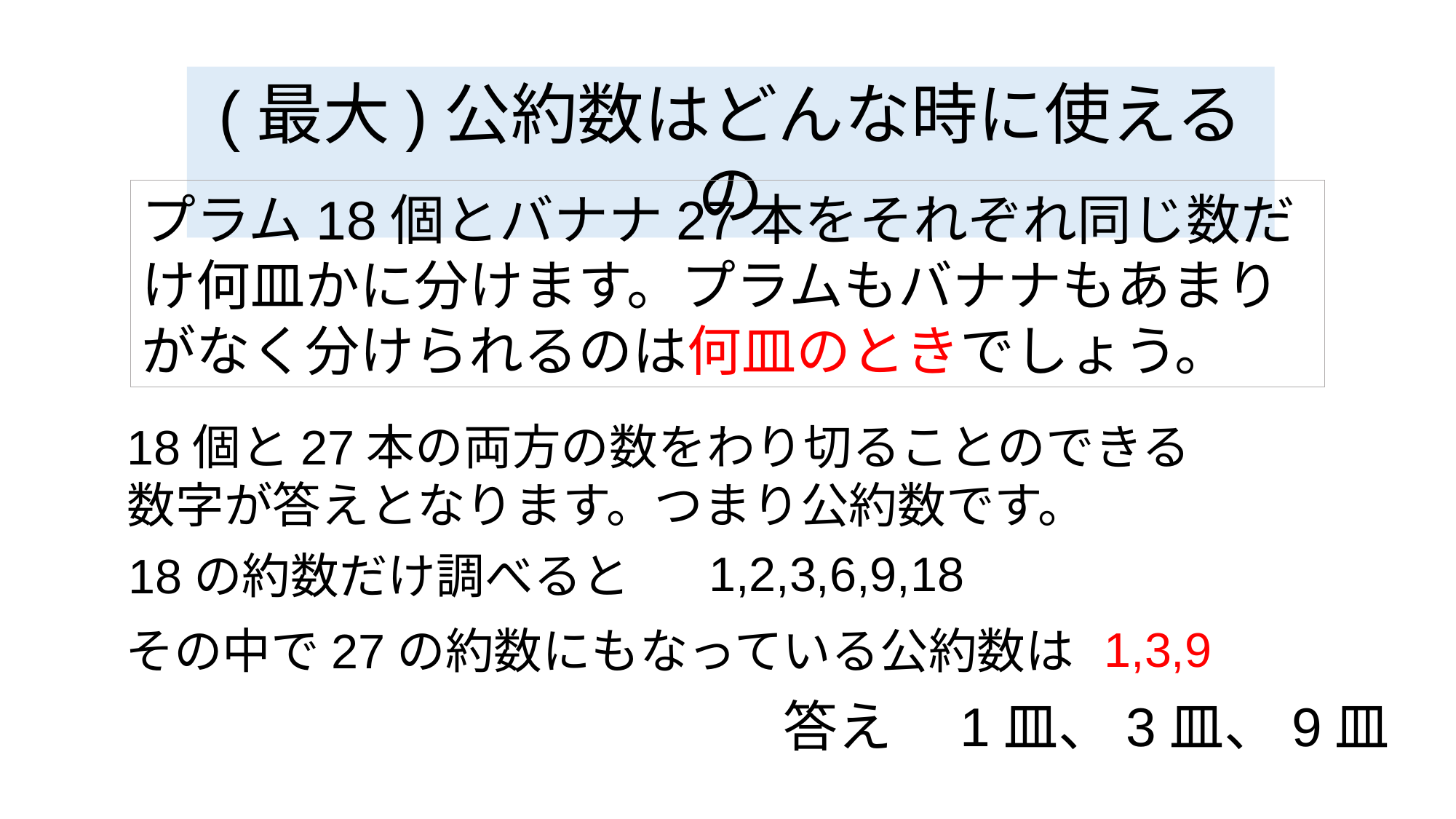

(最大)公約数はどんな時に使えるの
プラム18個とバナナ27本をそれぞれ同じ数だけ何皿かに分けます。プラムもバナナもあまりがなく分けられるのは何皿のときでしょう。
18個と27本の両方の数をわり切ることのできる
数字が答えとなります。つまり公約数です。
1,2,3,6,9,18
18の約数だけ調べると
1,3,9
その中で27の約数にもなっている公約数は
答え　1皿、3皿、9皿